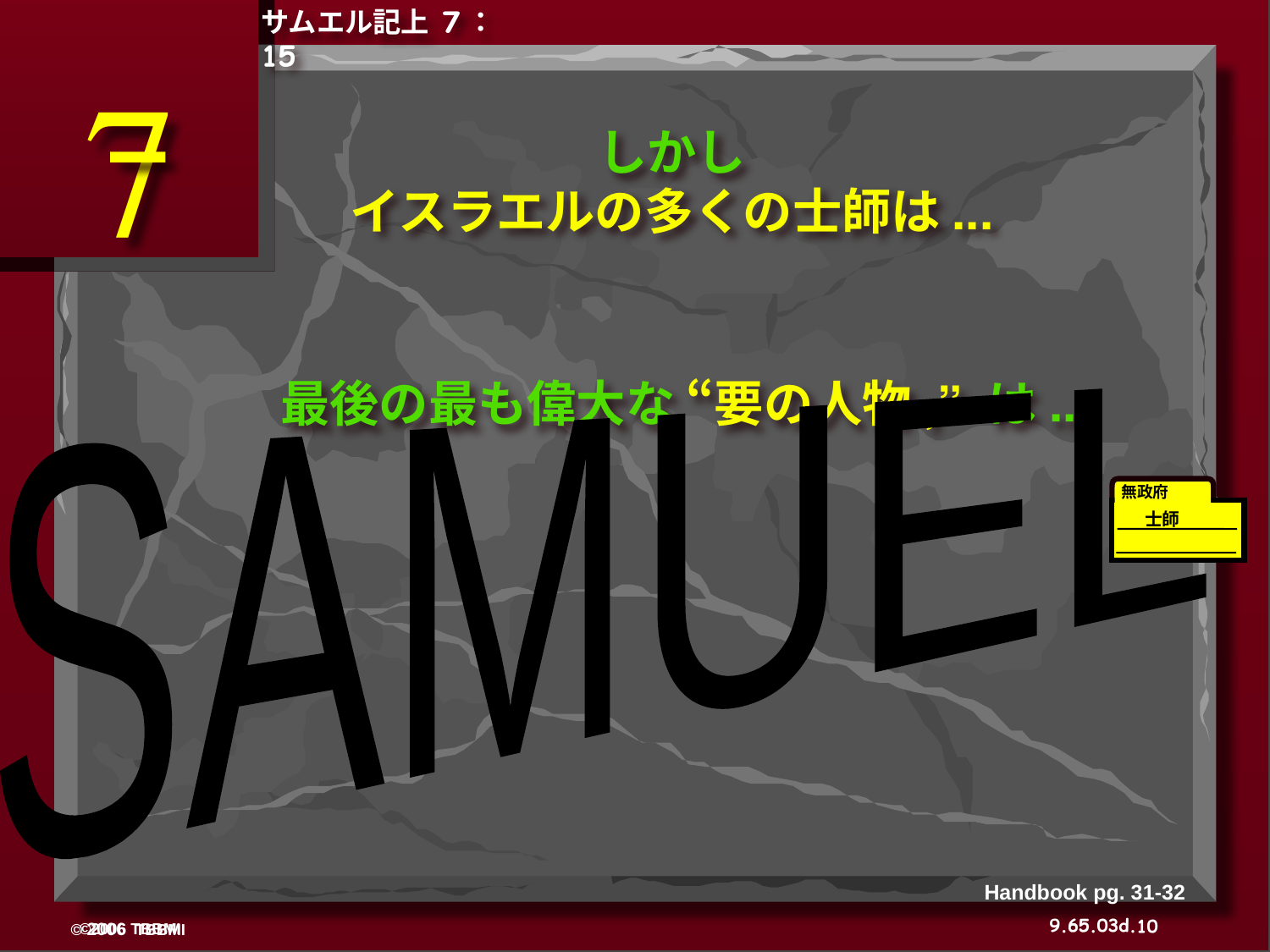

サムエル記上 7：15

7

しかし
イスラエルの多くの士師は...

最後の最も偉大な “要の人物,” は...
SAMUEL

無政府

士師

350

Handbook pg. 31-32

10
©2006 TBBMI